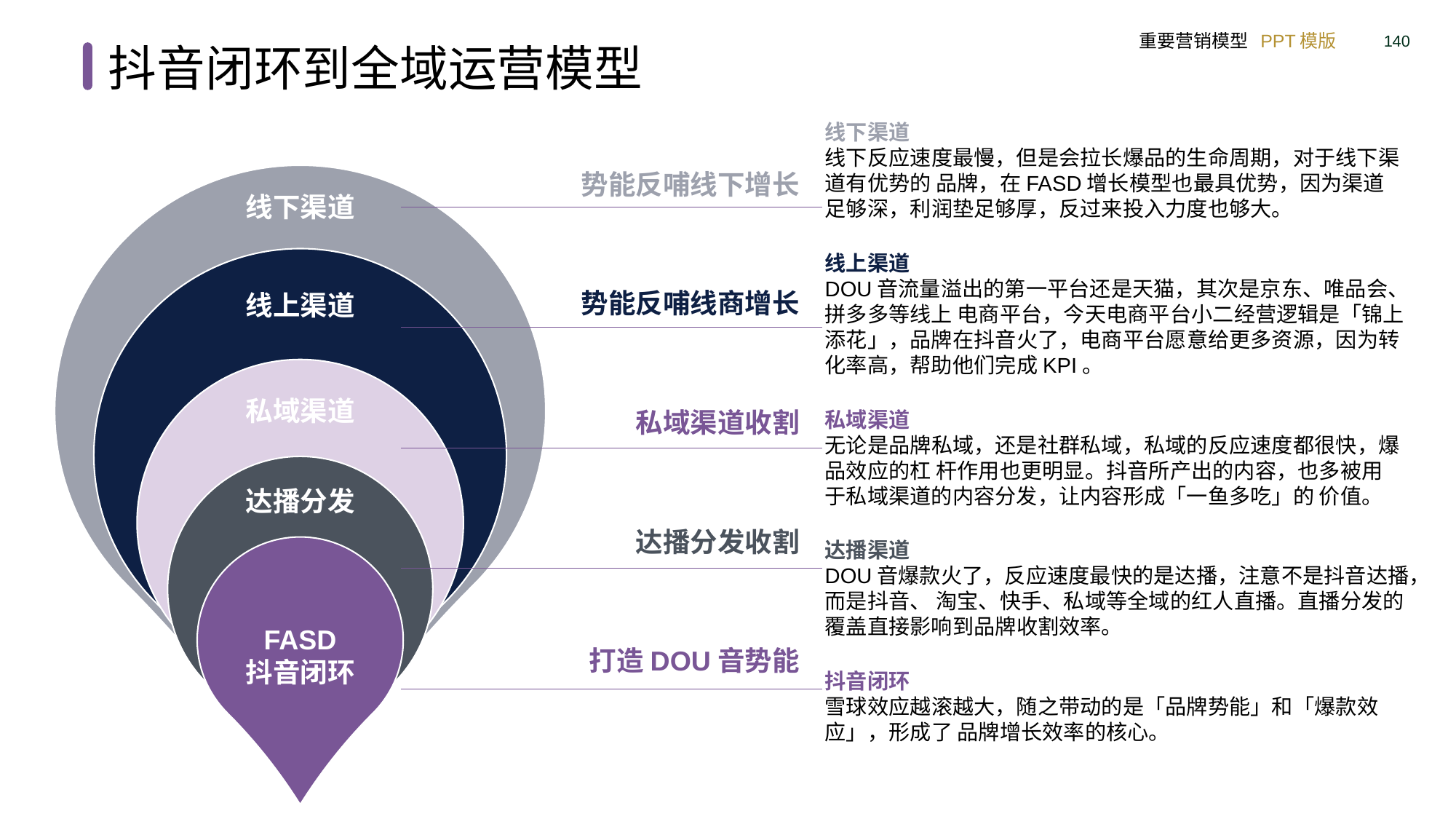

抖音闭环到全域运营模型
线下渠道
线下反应速度最慢，但是会拉⻓爆品的⽣命周期，对于线下渠道有优势的 品牌，在FASD增⻓模型也最具优势，因为渠道⾜够深，利润垫⾜够厚，反过来投⼊⼒度也够⼤。
势能反哺线下增长

线下渠道
线上渠道
私域渠道
达播分发
FASD
抖音闭环
线上渠道
DOU⾳流量溢出的第⼀平台还是天猫，其次是京东、唯品会、拼多多等线上 电商平台，今天电商平台⼩⼆经营逻辑是「锦上添花」，品牌在抖音⽕了，电商平台愿意给更多资源，因为转化率⾼，帮助他们完成KPI。
势能反哺线商增长
私域渠道收割
私域渠道
⽆论是品牌私域，还是社群私域，私域的反应速度都很快，爆品效应的杠 杆作⽤也更明显。抖⾳所产出的内容，也多被⽤于私域渠道的内容分发，让内容形成「⼀⻥多吃」的 价值。
达播分发收割
达播渠道
DOU⾳爆款⽕了，反应速度最快的是达播，注意不是抖音达播，⽽是抖音、 淘宝、快手、私域等全域的红⼈直播。直播分发的覆盖直接影响到品牌收割效率。
打造DOU音势能
抖⾳闭环
雪球效应越滚越⼤，随之带动的是「品牌势能」和「爆款效应」，形成了 品牌增⻓效率的核⼼。